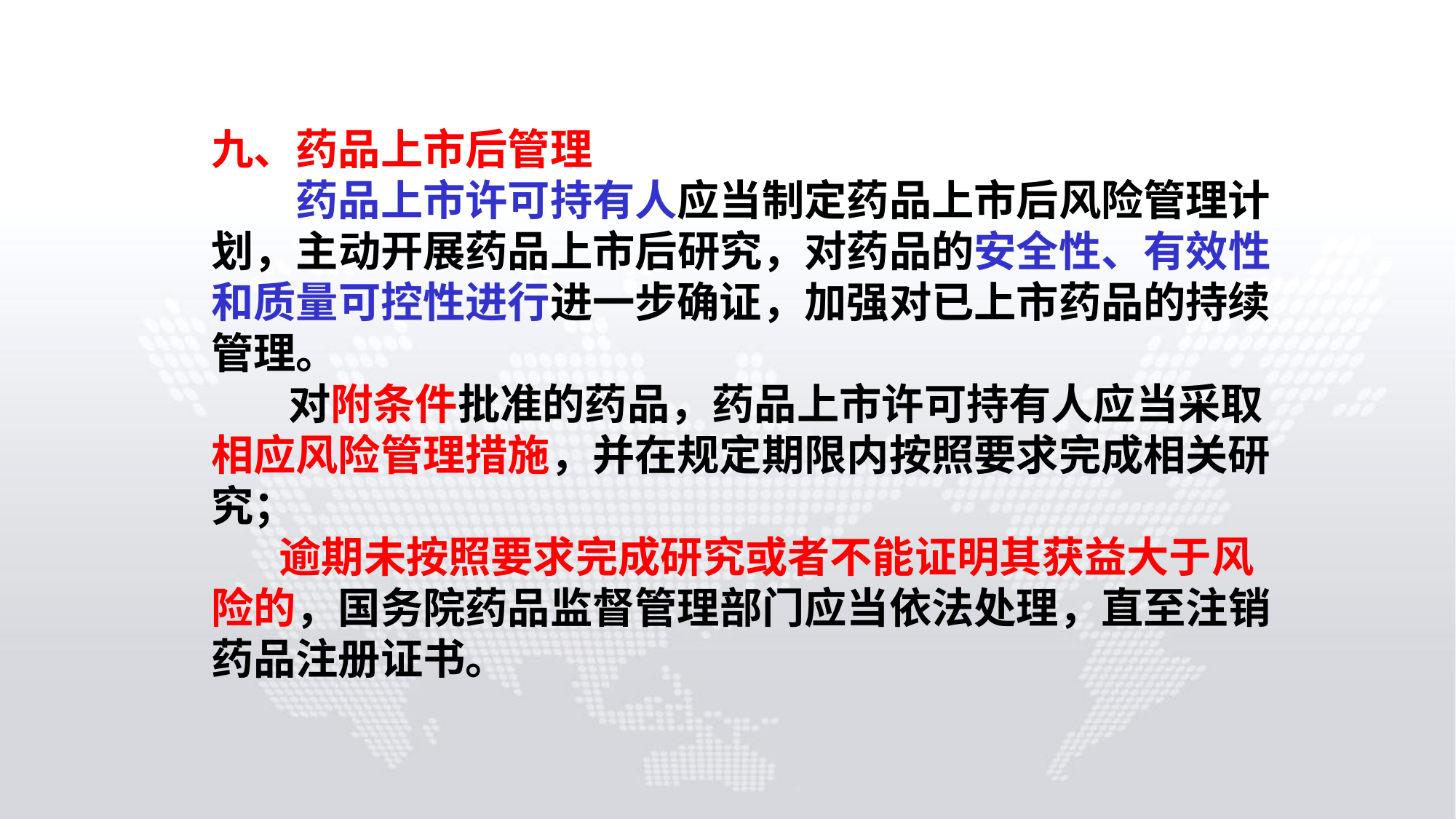

九、药品上市后管理
　　药品上市许可持有人应当制定药品上市后风险管理计划，主动开展药品上市后研究，对药品的安全性、有效性和质量可控性进行进一步确证，加强对已上市药品的持续管理。
        对附条件批准的药品，药品上市许可持有人应当采取相应风险管理措施，并在规定期限内按照要求完成相关研究；
      逾期未按照要求完成研究或者不能证明其获益大于风险的，国务院药品监督管理部门应当依法处理，直至注销药品注册证书。